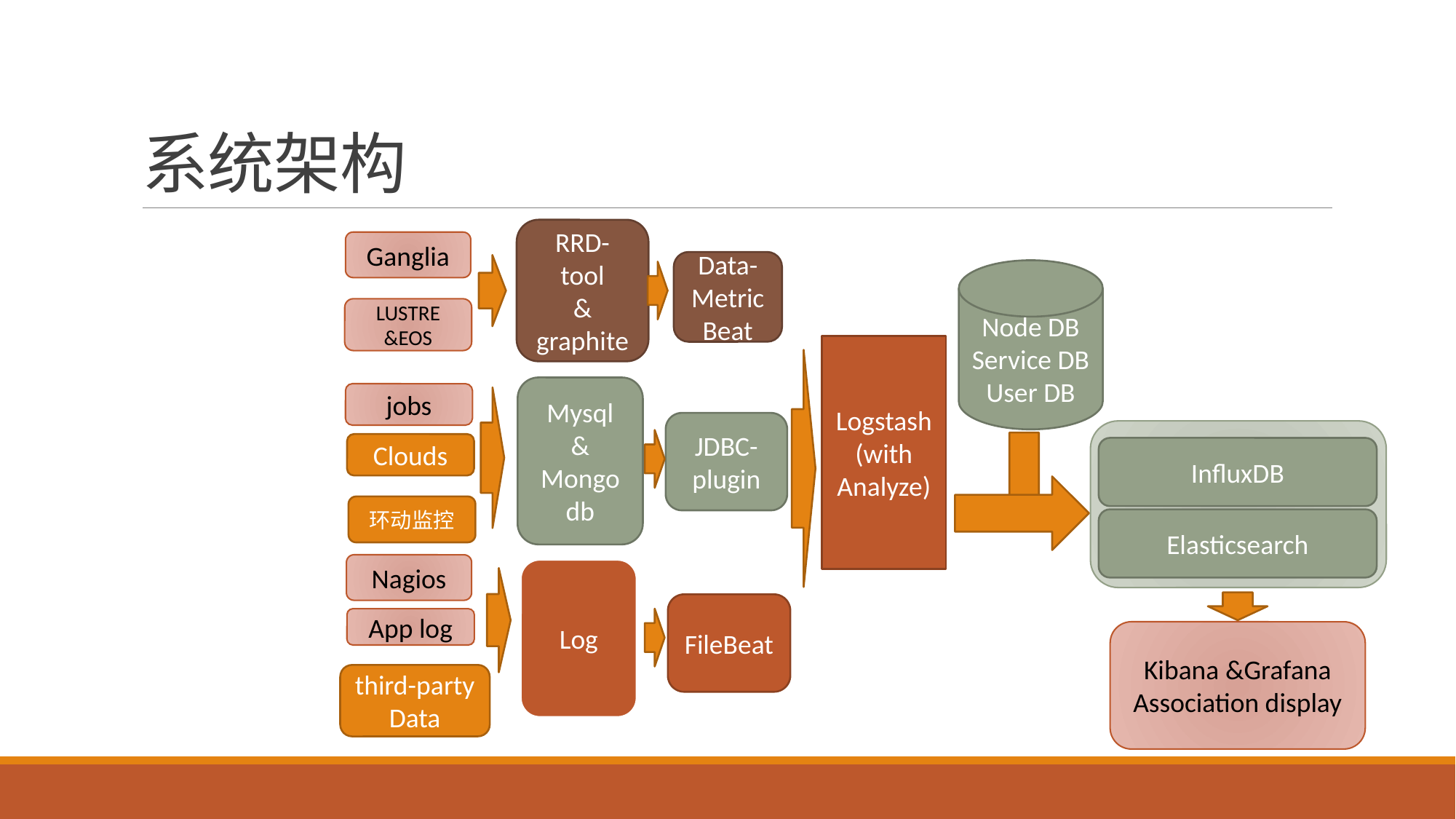

# 系统架构
RRD-tool
&
graphite
Ganglia
Data-Metric
Beat

Node DB
Service DB
User DB

LUSTRE &EOS
Logstash
(with
Analyze)

Mysql
&
Mongodb
jobs

JDBC-plugin

Clouds
InfluxDB

环动监控
Elasticsearch
Nagios
Log

FileBeat
App log

Kibana &Grafana
Association display
third-party
Data